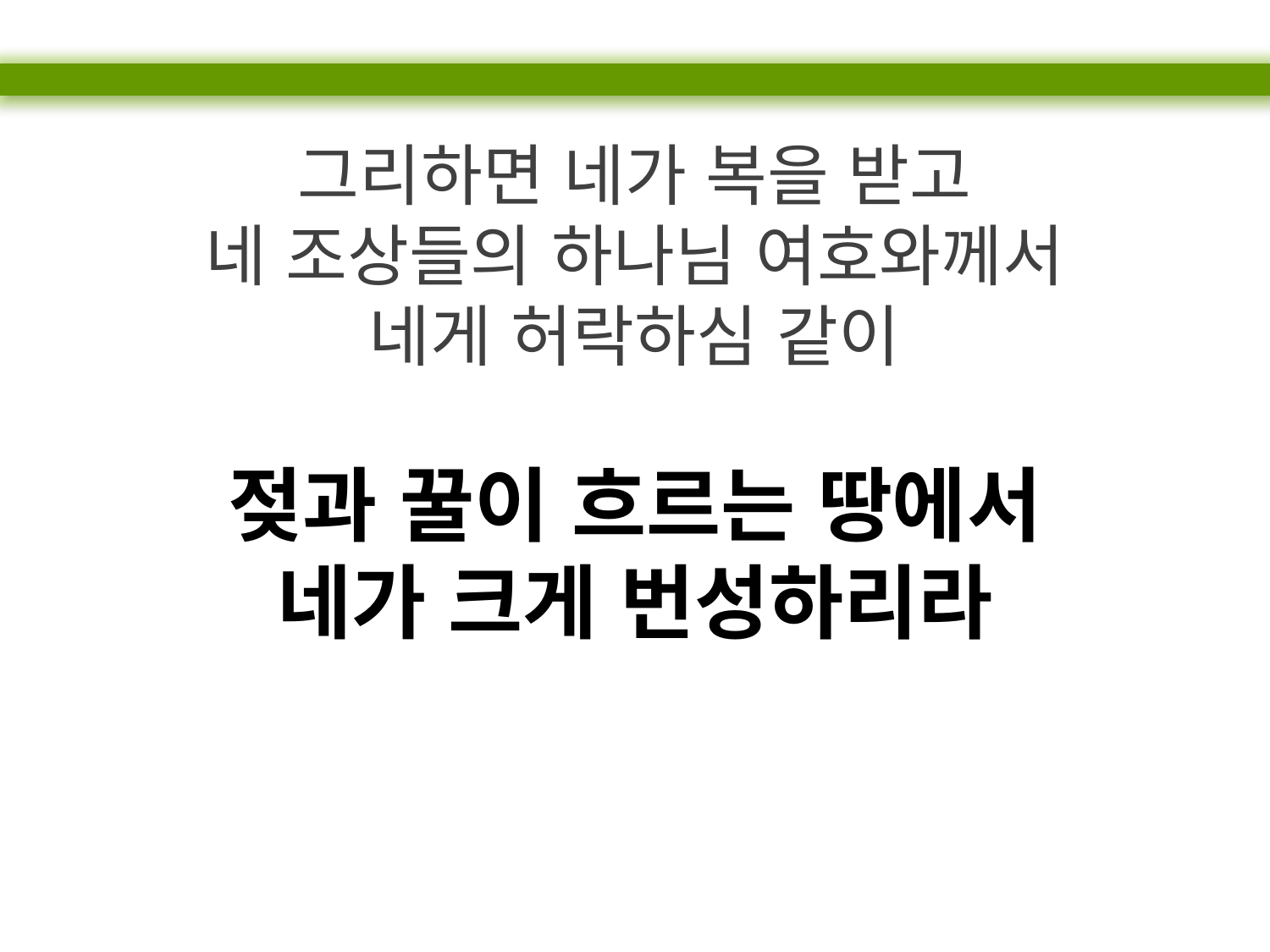

그리하면 네가 복을 받고
네 조상들의 하나님 여호와께서
네게 허락하심 같이
젖과 꿀이 흐르는 땅에서
네가 크게 번성하리라